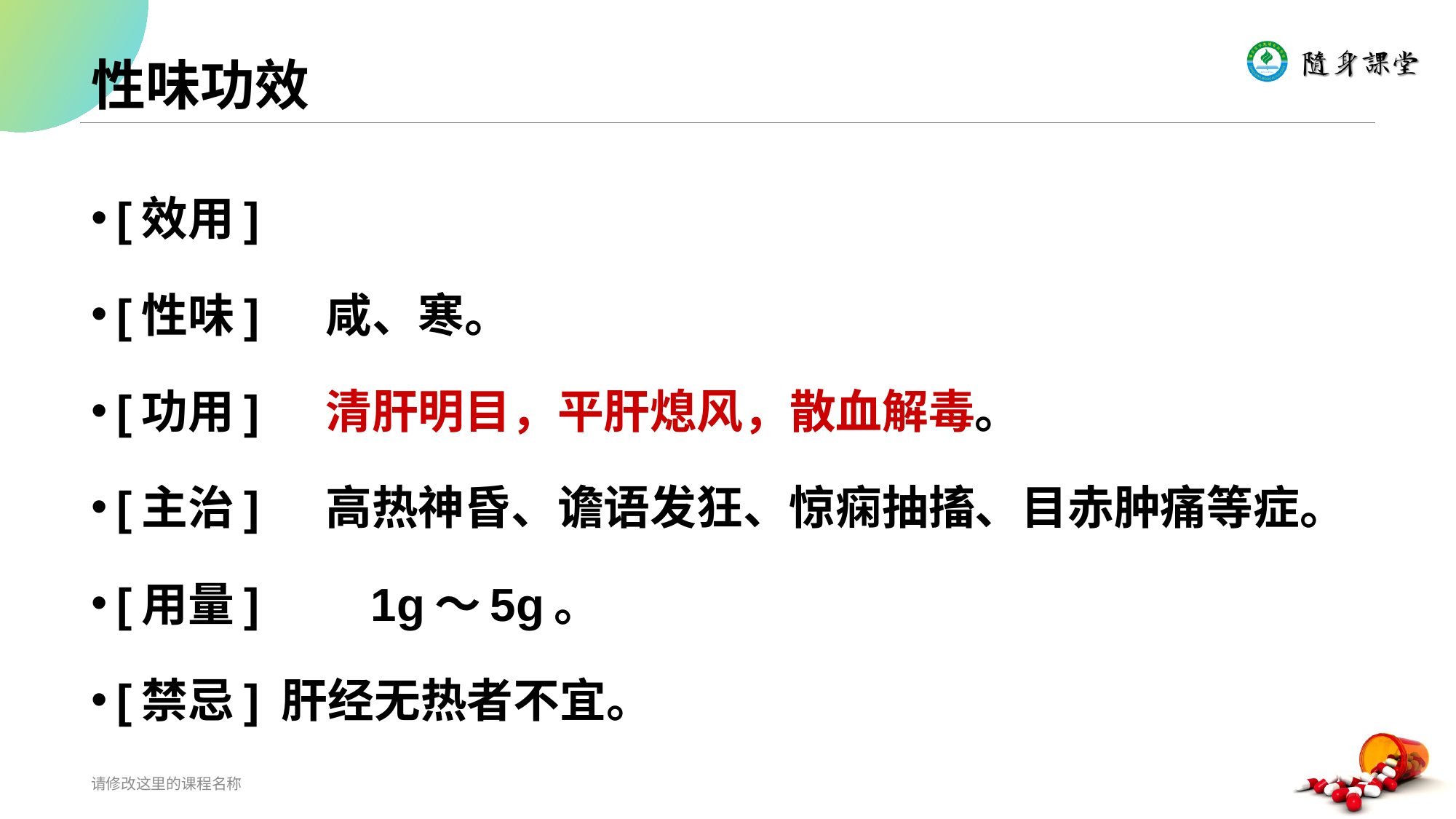

# 性味功效
[效用]
[性味]　 咸、寒。
[功用]　 清肝明目，平肝熄风，散血解毒。
[主治]　 高热神昏、谵语发狂、惊痫抽搐、目赤肿痛等症。
[用量]　　1g～5g。
[禁忌] 肝经无热者不宜。

请修改这里的课程名称
11